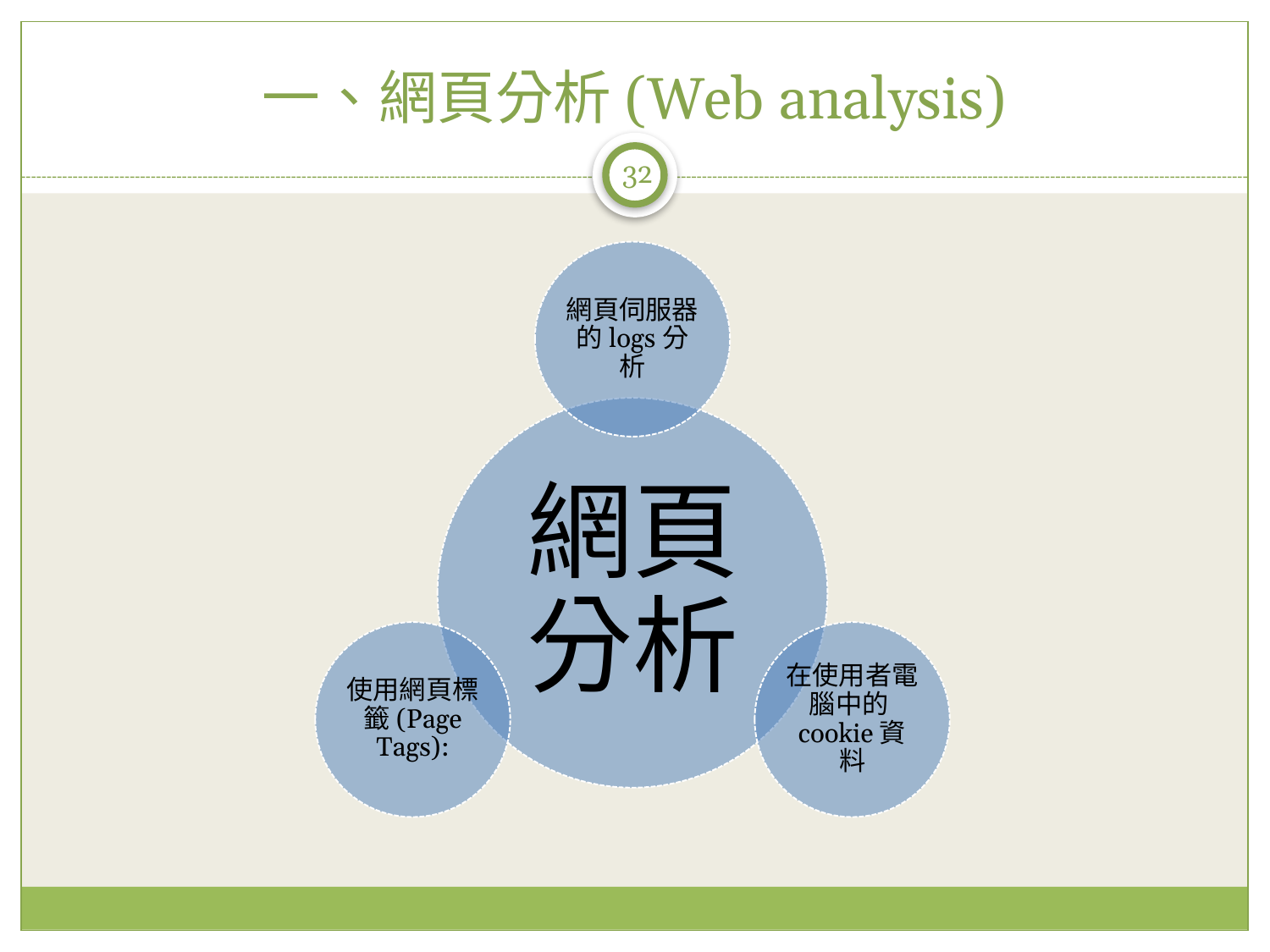

# 一、網頁分析(Web analysis)
32
網頁分析
網頁伺服器的logs分析
在使用者電腦中的cookie資料
使用網頁標籤(Page Tags):